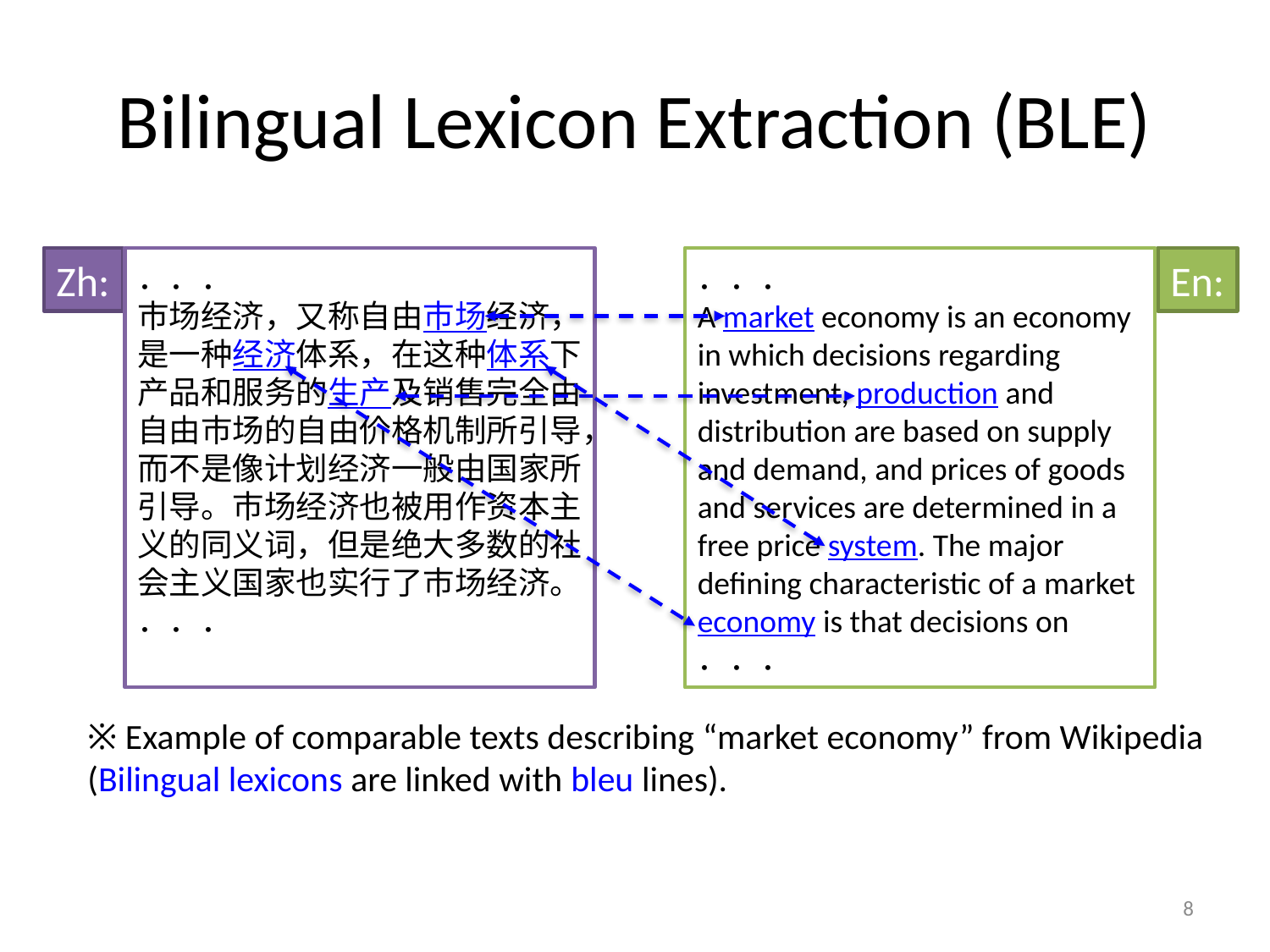

# Bilingual Lexicon Extraction (BLE)
Zh:
．．．
市场经济，又称自由市场经济，是一种经济体系，在这种体系下产品和服务的生产及销售完全由自由市场的自由价格机制所引导，而不是像计划经济一般由国家所引导。市场经济也被用作资本主义的同义词，但是绝大多数的社会主义国家也实行了市场经济。
．．．

．．．
A market economy is an economy in which decisions regarding investment, production and distribution are based on supply and demand, and prices of goods and services are determined in a free price system. The major defining characteristic of a market economy is that decisions on
．．．
En:
※ Example of comparable texts describing “market economy” from Wikipedia (Bilingual lexicons are linked with bleu lines).
8